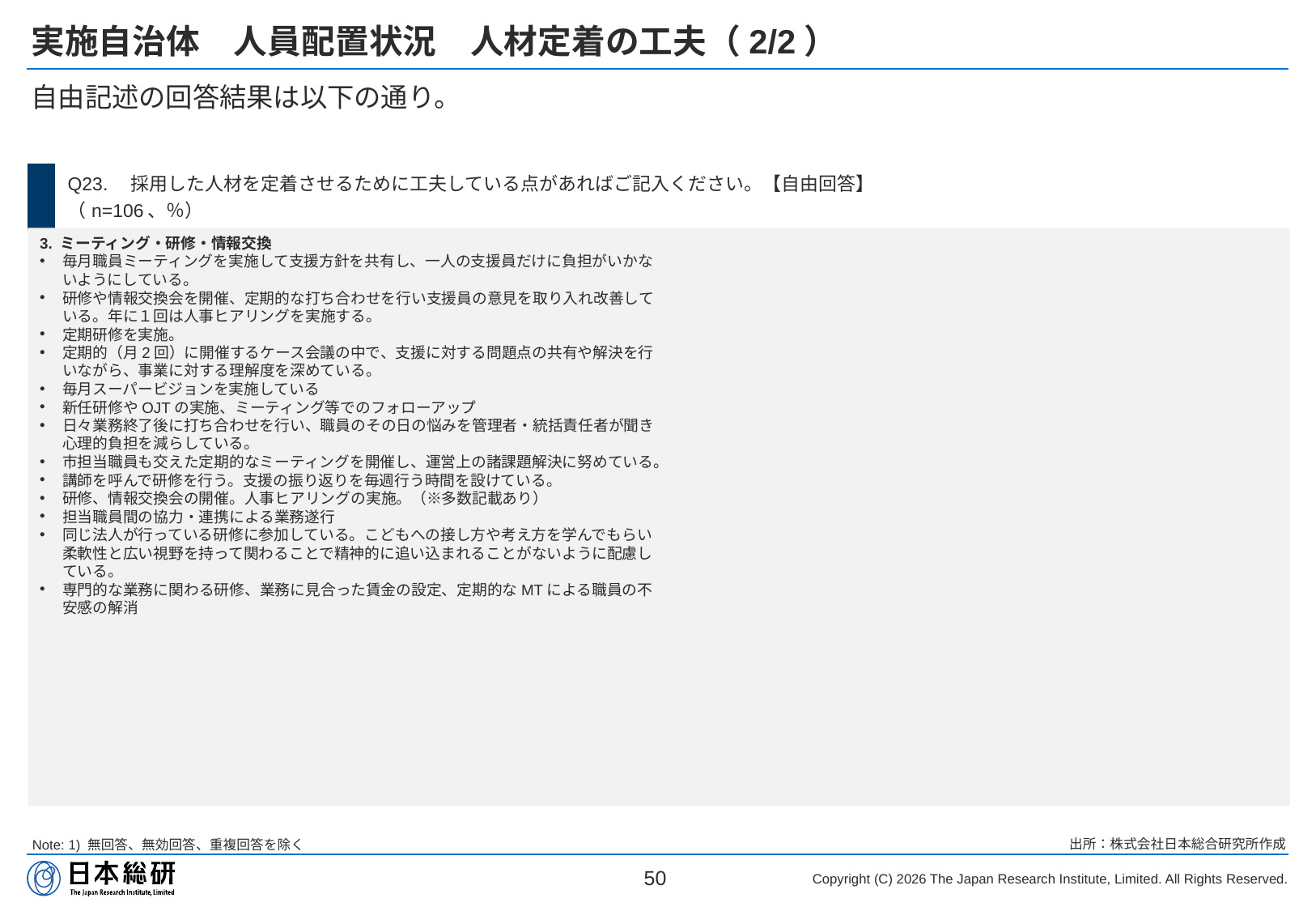

# 実施自治体　人員配置状況　人材定着の工夫（2/2）
自由記述の回答結果は以下の通り。

|  | Q23.　採用した人材を定着させるために工夫している点があればご記入ください。【自由回答】 （n=106、％） |
| --- | --- |
3. ミーティング・研修・情報交換
毎月職員ミーティングを実施して支援方針を共有し、一人の支援員だけに負担がいかないようにしている。
研修や情報交換会を開催、定期的な打ち合わせを行い支援員の意見を取り入れ改善している。年に１回は人事ヒアリングを実施する。
定期研修を実施。
定期的（月2回）に開催するケース会議の中で、支援に対する問題点の共有や解決を行いながら、事業に対する理解度を深めている。
毎月スーパービジョンを実施している
新任研修やOJTの実施、ミーティング等でのフォローアップ
日々業務終了後に打ち合わせを行い、職員のその日の悩みを管理者・統括責任者が聞き心理的負担を減らしている。
市担当職員も交えた定期的なミーティングを開催し、運営上の諸課題解決に努めている。
講師を呼んで研修を行う。支援の振り返りを毎週行う時間を設けている。
研修、情報交換会の開催。人事ヒアリングの実施。（※多数記載あり）
担当職員間の協力・連携による業務遂行
同じ法人が行っている研修に参加している。こどもへの接し方や考え方を学んでもらい柔軟性と広い視野を持って関わることで精神的に追い込まれることがないように配慮している。
専門的な業務に関わる研修、業務に見合った賃金の設定、定期的なMTによる職員の不安感の解消
出所：株式会社日本総合研究所作成
Note: 1) 無回答、無効回答、重複回答を除く